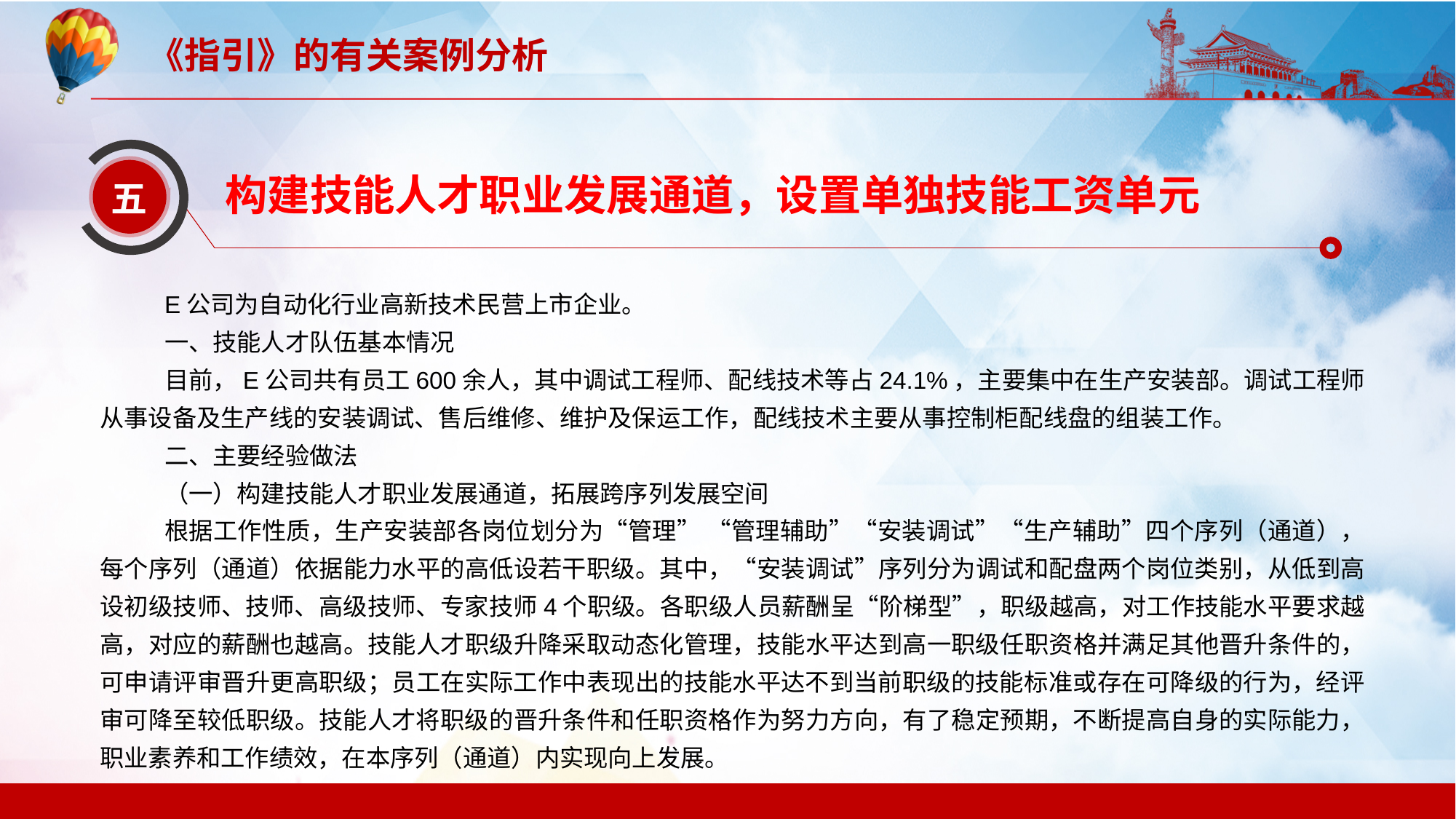

构建技能人才职业发展通道，设置单独技能工资单元
五

E公司为自动化行业高新技术民营上市企业。
一、技能人才队伍基本情况
目前，E公司共有员工600余人，其中调试工程师、配线技术等占24.1%，主要集中在生产安装部。调试工程师从事设备及生产线的安装调试、售后维修、维护及保运工作，配线技术主要从事控制柜配线盘的组装工作。
二、主要经验做法
（一）构建技能人才职业发展通道，拓展跨序列发展空间
根据工作性质，生产安装部各岗位划分为“管理” “管理辅助”“安装调试”“生产辅助”四个序列（通道），每个序列（通道）依据能力水平的高低设若干职级。其中，“安装调试”序列分为调试和配盘两个岗位类别，从低到高设初级技师、技师、高级技师、专家技师4个职级。各职级人员薪酬呈“阶梯型”，职级越高，对工作技能水平要求越高，对应的薪酬也越高。技能人才职级升降采取动态化管理，技能水平达到高一职级任职资格并满足其他晋升条件的，可申请评审晋升更高职级；员工在实际工作中表现出的技能水平达不到当前职级的技能标准或存在可降级的行为，经评审可降至较低职级。技能人才将职级的晋升条件和任职资格作为努力方向，有了稳定预期，不断提高自身的实际能力，职业素养和工作绩效，在本序列（通道）内实现向上发展。